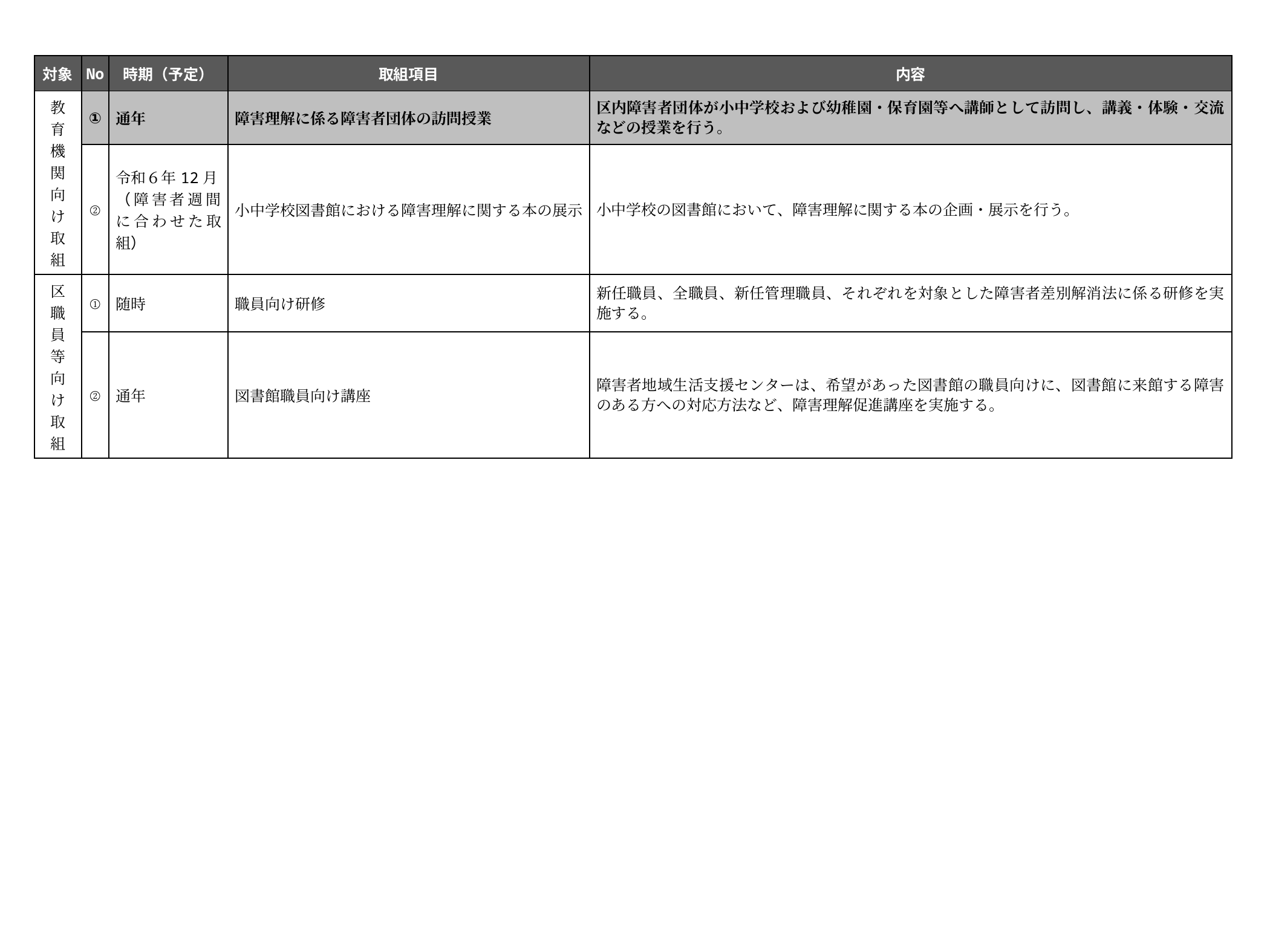

| 対象 | No | 時期（予定） | 取組項目 | 内容 |
| --- | --- | --- | --- | --- |
| 教育機関向け 取組 | ① | 通年 | 障害理解に係る障害者団体の訪問授業 | 区内障害者団体が小中学校および幼稚園・保育園等へ講師として訪問し、講義・体験・交流などの授業を行う。 |
|  | ② | 令和６年12月 （障害者週間に合わせた取組） | 小中学校図書館における障害理解に関する本の展示 | 小中学校の図書館において、障害理解に関する本の企画・展示を行う。 |
| 区職員等向け取組 | ① | 随時 | 職員向け研修 | 新任職員、全職員、新任管理職員、それぞれを対象とした障害者差別解消法に係る研修を実施する。 |
|  | ② | 通年 | 図書館職員向け講座 | 障害者地域生活支援センターは、希望があった図書館の職員向けに、図書館に来館する障害のある方への対応方法など、障害理解促進講座を実施する。 |